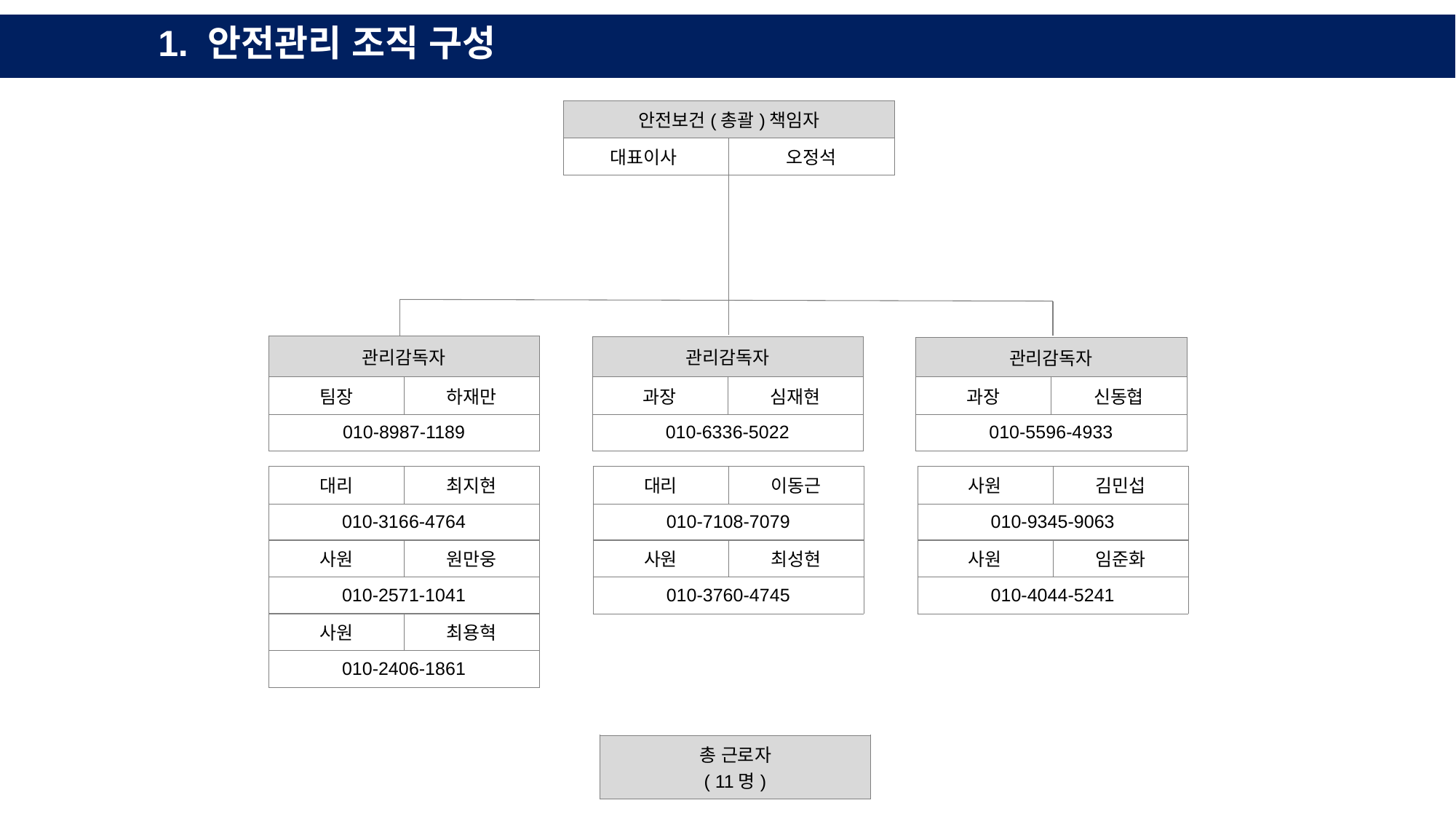

1. 안전관리 조직 구성
| 안전보건(총괄)책임자 |  |
| --- | --- |
| 대표이사 | 오정석 |
| 관리감독자 |  |
| --- | --- |
| 팀장 | 하재만 |
| 010-8987-1189 |  |
| 관리감독자 |  |
| --- | --- |
| 과장 | 심재현 |
| 010-6336-5022 |  |
| 관리감독자 |  |
| --- | --- |
| 과장 | 신동협 |
| 010-5596-4933 |  |
| 대리 | 최지현 |
| --- | --- |
| 010-3166-4764 |  |
| 대리 | 이동근 |
| --- | --- |
| 010-7108-7079 |  |
| 사원 | 김민섭 |
| --- | --- |
| 010-9345-9063 |  |
| 사원 | 원만웅 |
| --- | --- |
| 010-2571-1041 |  |
| 사원 | 최성현 |
| --- | --- |
| 010-3760-4745 |  |
| 사원 | 임준화 |
| --- | --- |
| 010-4044-5241 |  |
| 사원 | 최용혁 |
| --- | --- |
| 010-2406-1861 |  |
| 총 근로자 ( 11명) |
| --- |